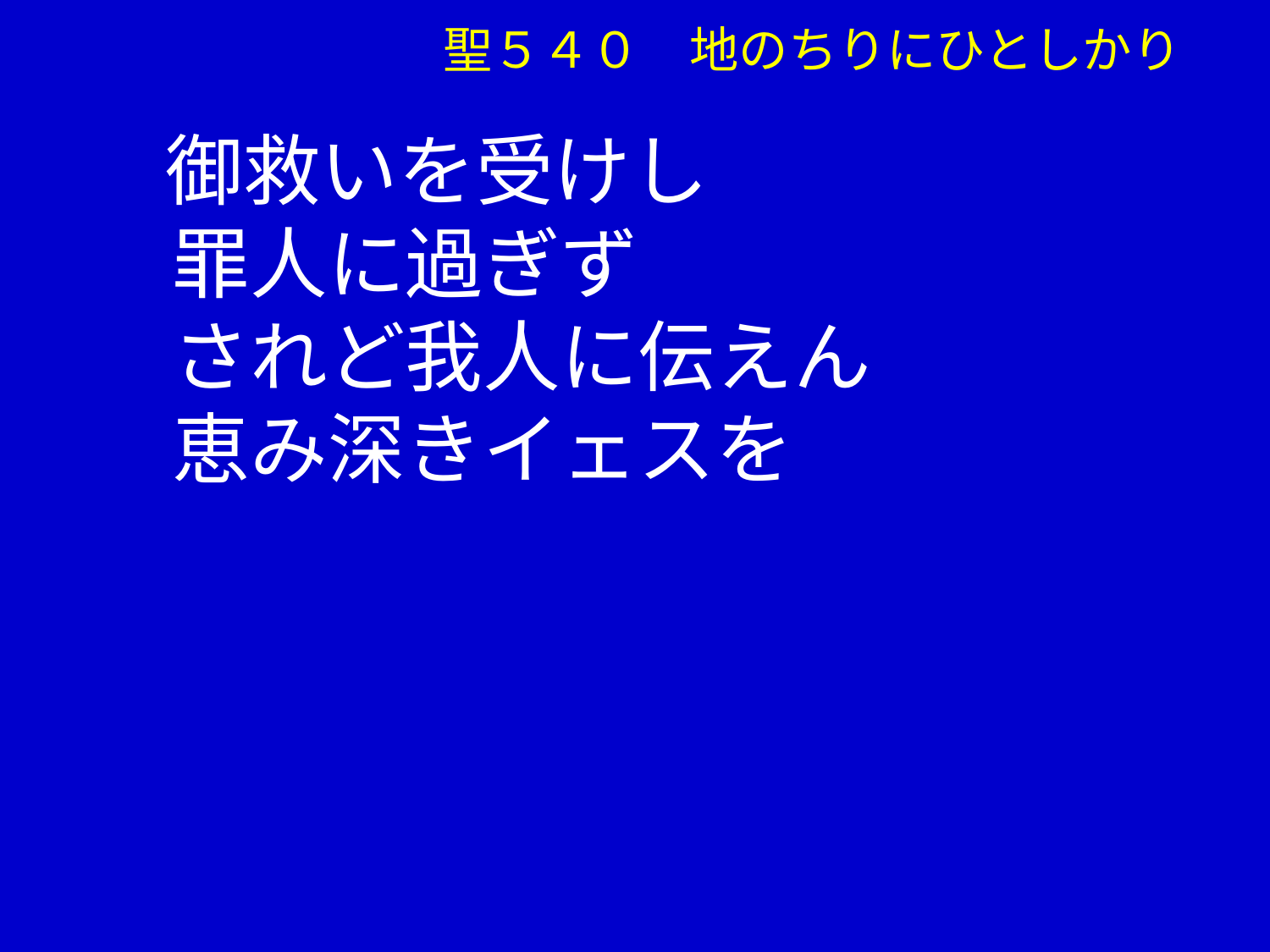

聖５４０　地のちりにひとしかり
   御救いを受けし
　罪人に過ぎず
　されど我人に伝えん
　恵み深きイェスを